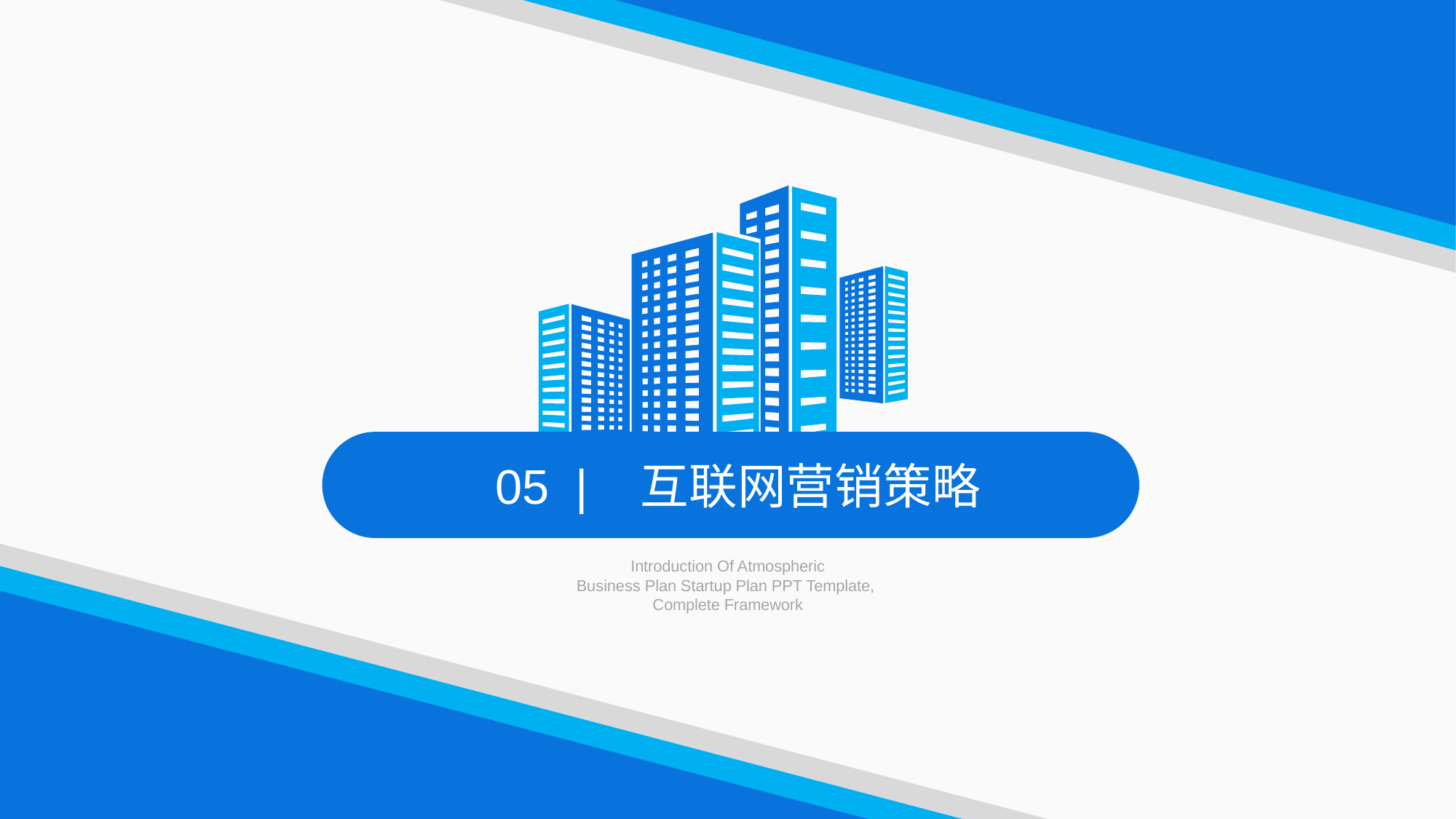

05  |   互联网营销策略

Introduction Of Atmospheric
Business Plan Startup Plan PPT Template,
Complete Framework